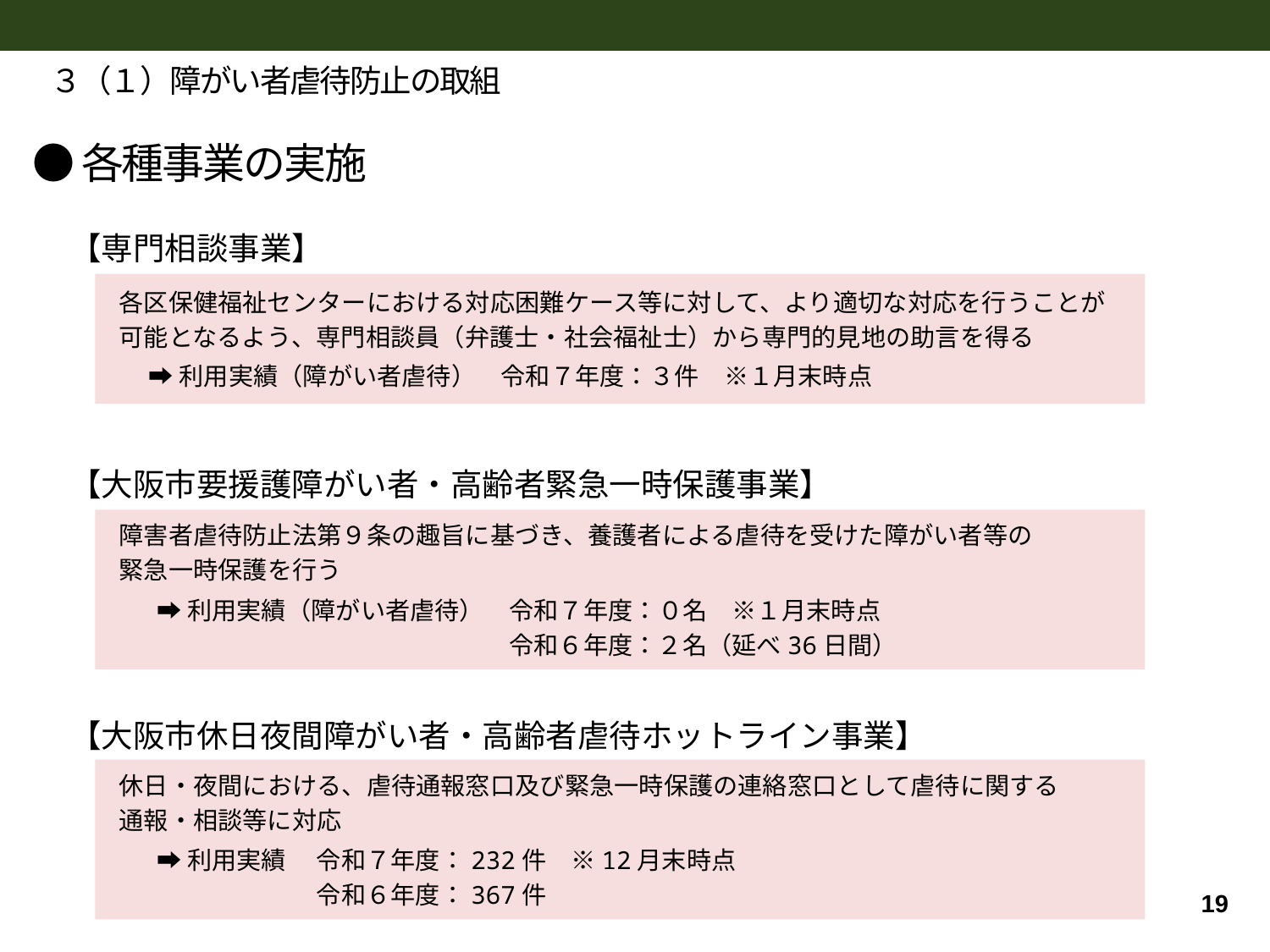

３（１）障がい者虐待防止の取組
　● 各種事業の実施
【専門相談事業】
 各区保健福祉センターにおける対応困難ケース等に対して、より適切な対応を行うことが
 可能となるよう、専門相談員（弁護士・社会福祉士）から専門的見地の助言を得る
 　➡ 利用実績（障がい者虐待）　令和７年度：３件　※１月末時点
【大阪市要援護障がい者・高齢者緊急一時保護事業】
 障害者虐待防止法第９条の趣旨に基づき、養護者による虐待を受けた障がい者等の
 緊急一時保護を行う
　　➡ 利用実績（障がい者虐待）　令和７年度：０名　※１月末時点
　　　　　　 　　　　　　　　　　令和６年度：２名（延べ36日間）
【大阪市休日夜間障がい者・高齢者虐待ホットライン事業】
 休日・夜間における、虐待通報窓口及び緊急一時保護の連絡窓口として虐待に関する
 通報・相談等に対応
　　➡ 利用実績　 令和７年度：232件　※12月末時点
　　　　　　 　　 令和６年度：367件
19